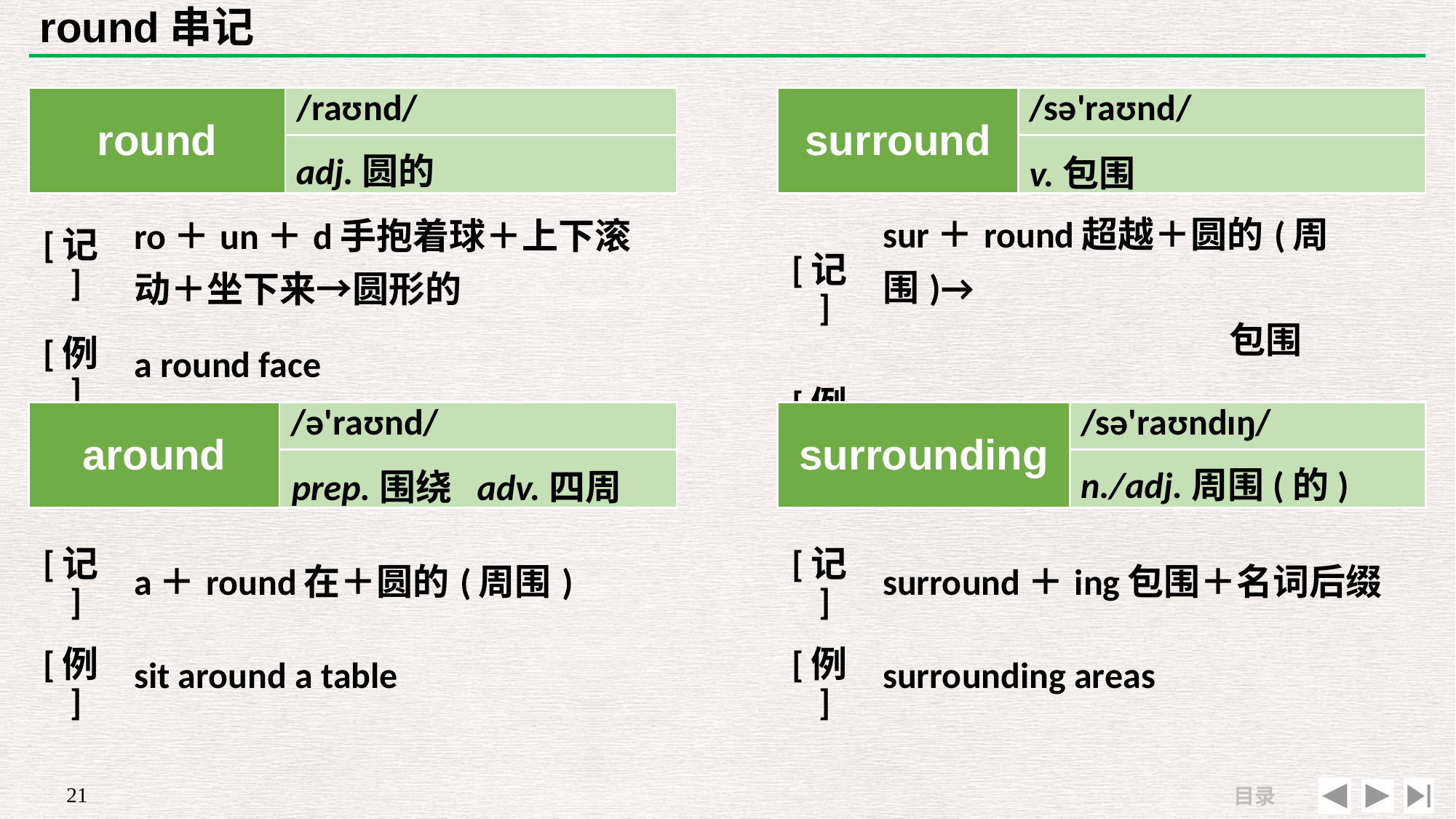

# round串记

| round | /raʊnd/ |
| --- | --- |
|  |  |
| surround | /sə'raʊnd/ |
| --- | --- |
|  |  |
adj.圆的
v.包围
| [记] | sur＋round超越＋圆的(周围)→ 包围 |
| --- | --- |
| [例] | surround enemies |
| [记] | ro＋un＋d手抱着球＋上下滚动＋坐下来→圆形的 |
| --- | --- |
| [例] | a round face |
| around | /ə'raʊnd/ |
| --- | --- |
|  |  |
| surrounding | /sə'raʊndɪŋ/ |
| --- | --- |
|  |  |
n./adj.周围(的)
prep.围绕  adv.四周
| [记] | a＋round在＋圆的(周围) |
| --- | --- |
| [例] | sit around a table |
| [记] | surround＋ing包围＋名词后缀 |
| --- | --- |
| [例] | surrounding areas |